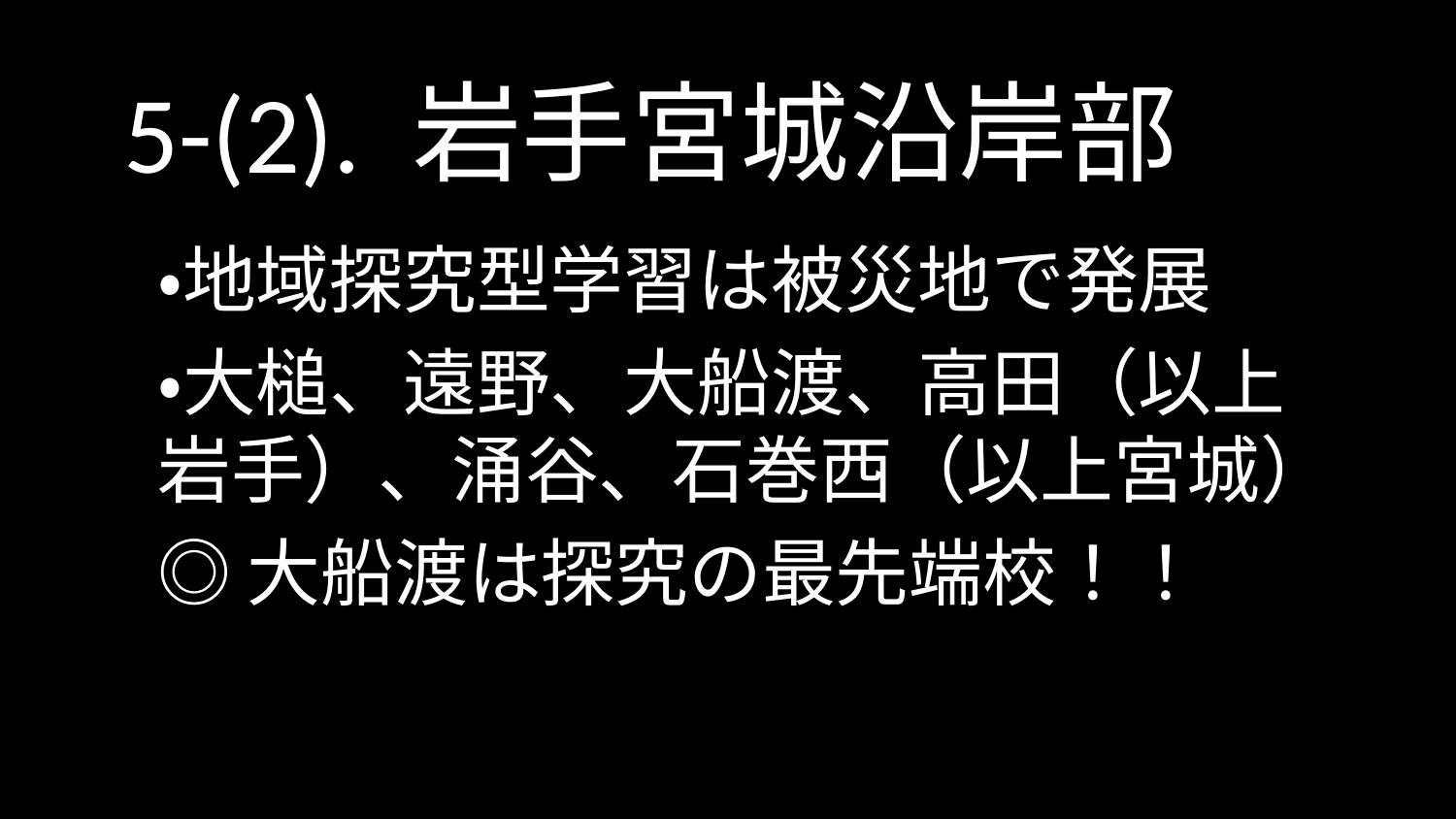

# 5-(2). 岩手宮城沿岸部

・地域探究型学習は被災地で発展
・大槌、遠野、大船渡、高田（以上岩手）、涌谷、石巻西（以上宮城）
◎大船渡は探究の最先端校！！